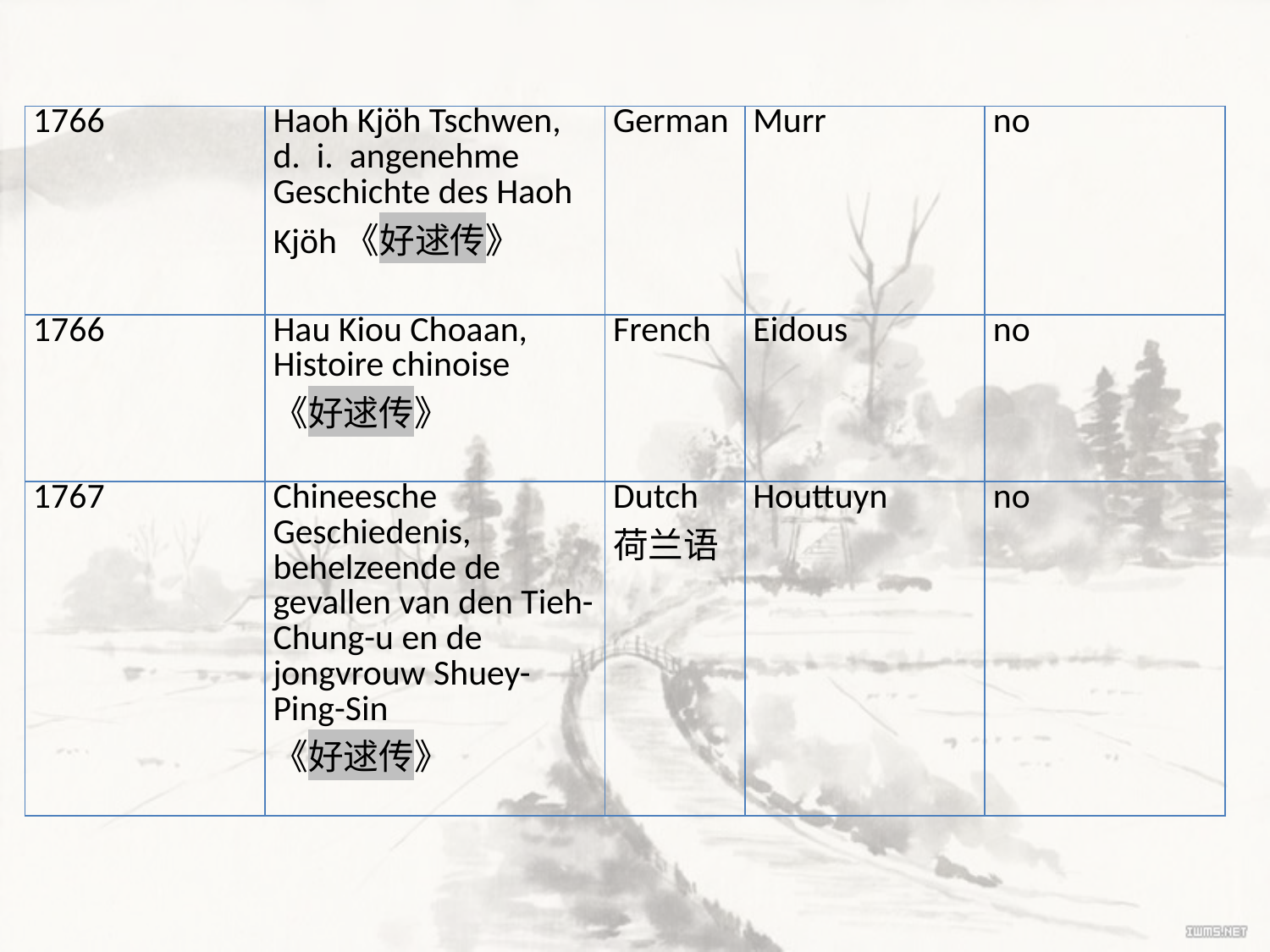

| 1766 | Haoh Kjöh Tschwen, d. i. angenehme Geschichte des Haoh Kjöh《好逑传》 | German | Murr | no |
| --- | --- | --- | --- | --- |
| 1766 | Hau Kiou Choaan, Histoire chinoise 《好逑传》 | French | Eidous | no |
| 1767 | Chineesche Geschiedenis, behelzeende de gevallen van den Tieh-Chung-u en de jongvrouw Shuey-Ping-Sin 《好逑传》 | Dutch 荷兰语 | Houttuyn | no |